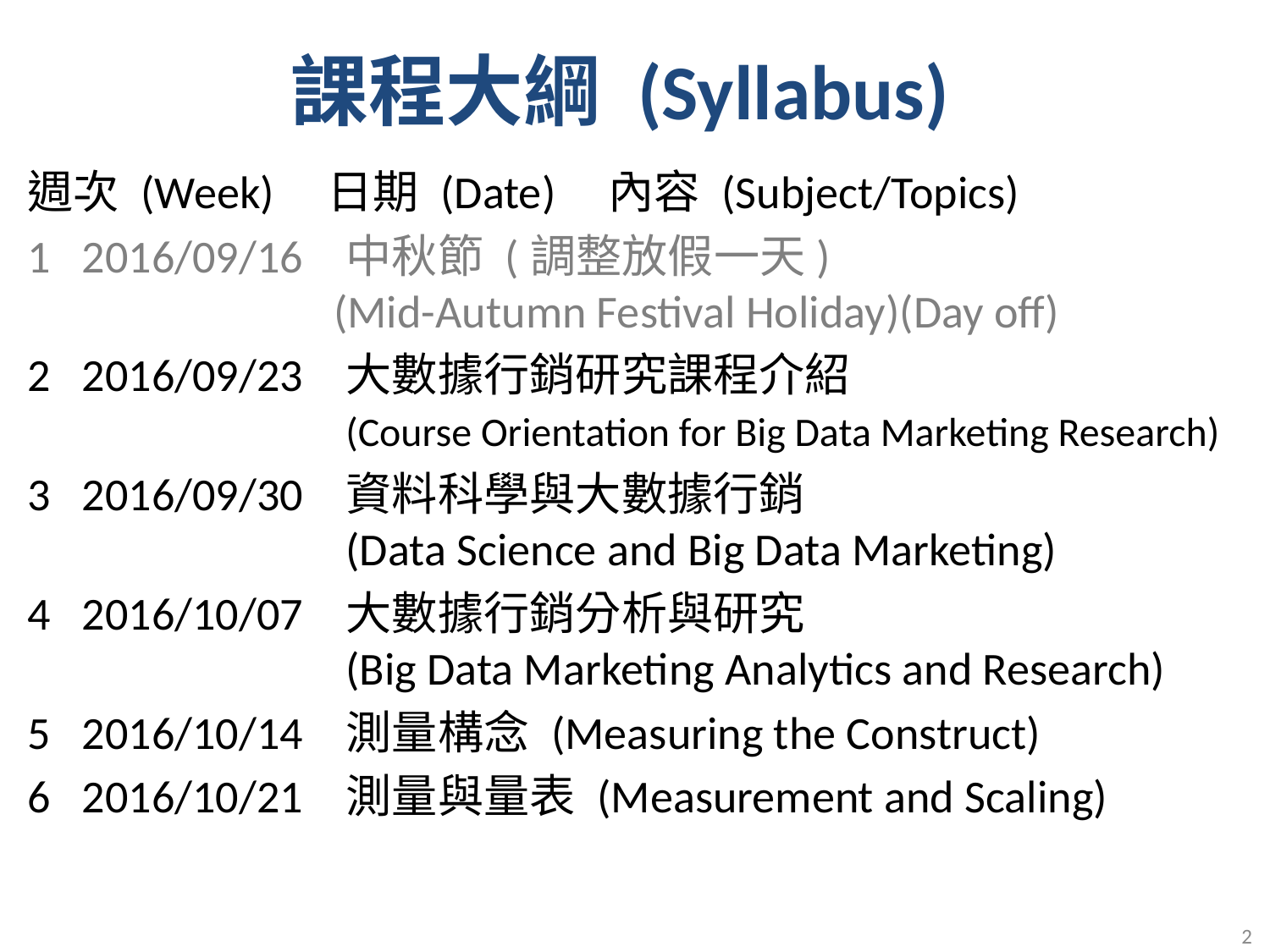

課程大綱 (Syllabus)
週次 (Week)    日期 (Date)    內容 (Subject/Topics)
1   2016/09/16   中秋節 (調整放假一天)
                         (Mid-Autumn Festival Holiday)(Day off)
2   2016/09/23   大數據行銷研究課程介紹
                         (Course Orientation for Big Data Marketing Research)
3   2016/09/30   資料科學與大數據行銷
                         (Data Science and Big Data Marketing)
4   2016/10/07   大數據行銷分析與研究
                         (Big Data Marketing Analytics and Research)
5   2016/10/14   測量構念 (Measuring the Construct)
6   2016/10/21   測量與量表 (Measurement and Scaling)
2